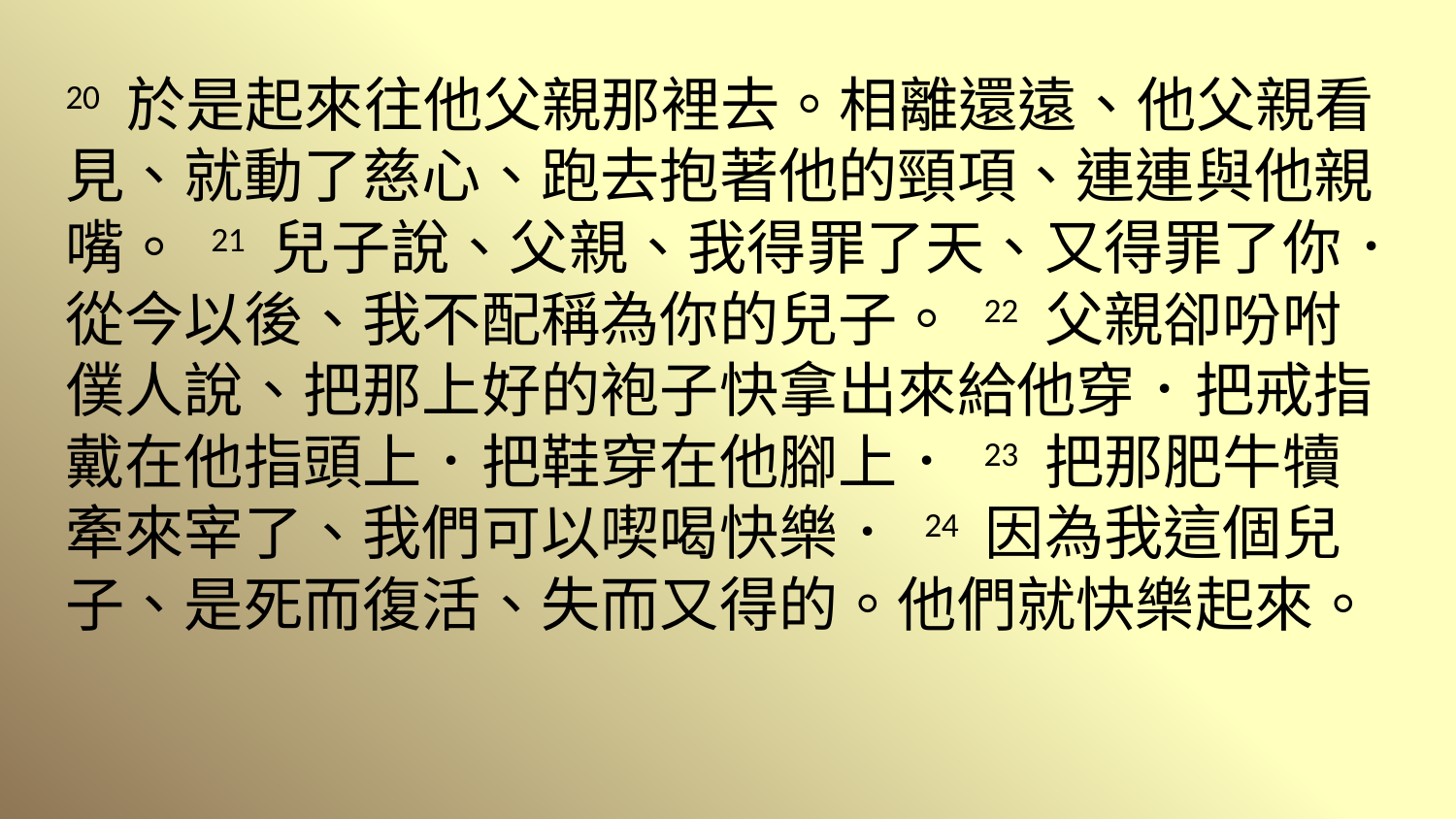

20 於是起來往他父親那裡去。相離還遠、他父親看見、就動了慈心、跑去抱著他的頸項、連連與他親嘴。 21 兒子說、父親、我得罪了天、又得罪了你．從今以後、我不配稱為你的兒子。 22 父親卻吩咐僕人說、把那上好的袍子快拿出來給他穿．把戒指戴在他指頭上．把鞋穿在他腳上． 23 把那肥牛犢牽來宰了、我們可以喫喝快樂． 24 因為我這個兒子、是死而復活、失而又得的。他們就快樂起來。